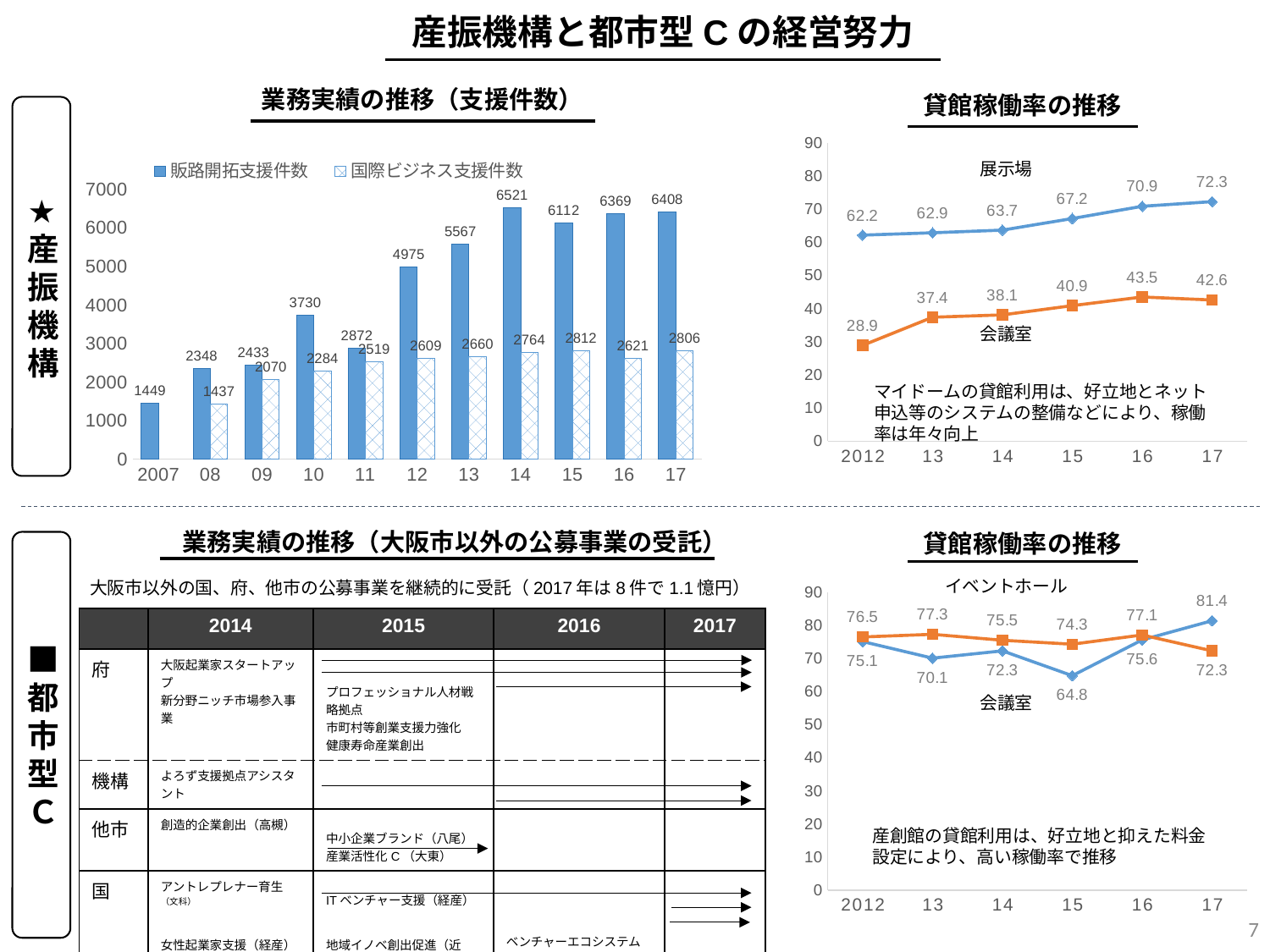

産振機構と都市型Cの経営努力
業務実績の推移（支援件数）
貸館稼働率の推移

### Chart

| Category | 展示場 | 会議室 |
|---|---|---|
| 2012 | 62.2 | 28.9 |
| 13 | 62.9 | 37.4 |
| 14 | 63.7 | 38.1 |
| 15 | 67.2 | 40.9 |
| 16 | 70.9 | 43.5 |
| 17 | 72.3 | 42.6 |
★
産振機構

### Chart

| Category | 販路開拓支援件数 | 国際ビジネス支援件数 |
|---|---|---|
| 2007 | 1449.0 | None |
| 08 | 2348.0 | 1437.0 |
| 09 | 2433.0 | 2070.0 |
| 10 | 3730.0 | 2284.0 |
| 11 | 2872.0 | 2519.0 |
| 12 | 4975.0 | 2609.0 |
| 13 | 5567.0 | 2660.0 |
| 14 | 6521.0 | 2764.0 |
| 15 | 6112.0 | 2812.0 |
| 16 | 6369.0 | 2621.0 |
| 17 | 6408.0 | 2806.0 |
展示場
会議室
マイドームの貸館利用は、好立地とネット申込等のシステムの整備などにより、稼働率は年々向上
業務実績の推移（大阪市以外の公募事業の受託）
貸館稼働率の推移
■都市型Ｃ

### Chart

| Category | ホール | 会議室 |
|---|---|---|
| 2012 | 75.1 | 76.5 |
| 13 | 70.1 | 77.3 |
| 14 | 72.3 | 75.5 |
| 15 | 64.8 | 74.3 |
| 16 | 75.6 | 77.1 |
| 17 | 81.4 | 72.3 |
イベントホール
大阪市以外の国、府、他市の公募事業を継続的に受託（2017年は8件で1.1憶円）
|  | 2014 | 2015 | 2016 | 2017 |
| --- | --- | --- | --- | --- |
| 府 | 大阪起業家スタートアップ 新分野ニッチ市場参入事業 | プロフェッショナル人材戦略拠点 市町村等創業支援力強化 健康寿命産業創出 |  |  |
| 機構 | よろず支援拠点アシスタント |  |  |  |
| 他市 | 創造的企業創出（高槻） | 中小企業ブランド（八尾） 産業活性化C（大東） |  |  |
| 国 | アントレプレナー育生（文科） 女性起業家支援（経産） | ITベンチャー支援（経産） 地域イノベ創出促進（近経） | ベンチャーエコシステム（同） 地域中核企業創出（同） |  |
会議室
産創館の貸館利用は、好立地と抑えた料金設定により、高い稼働率で推移
7